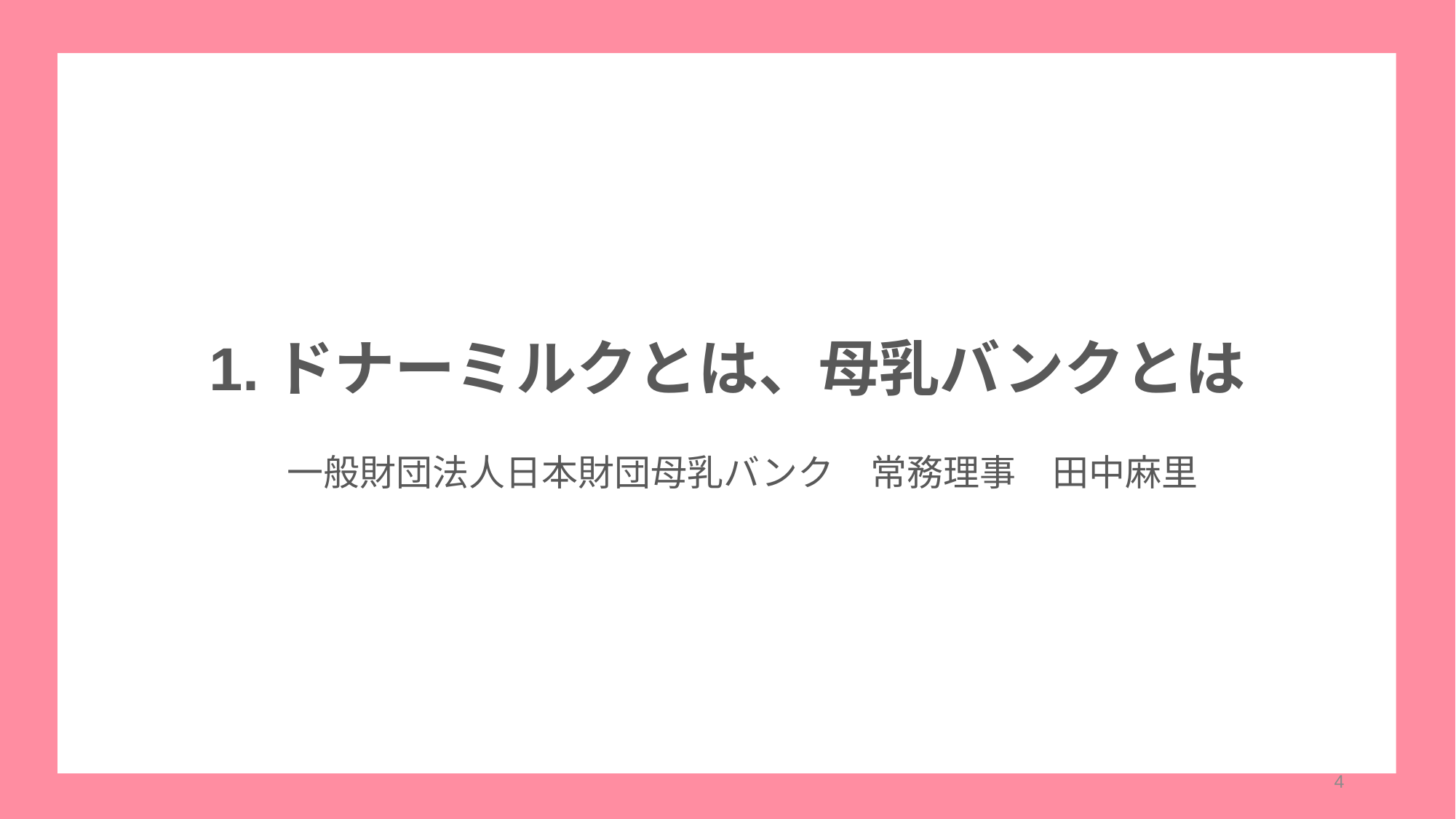

#

1.ドナーミルクとは、母乳バンクとは
一般財団法人日本財団母乳バンク　常務理事　田中麻里

4